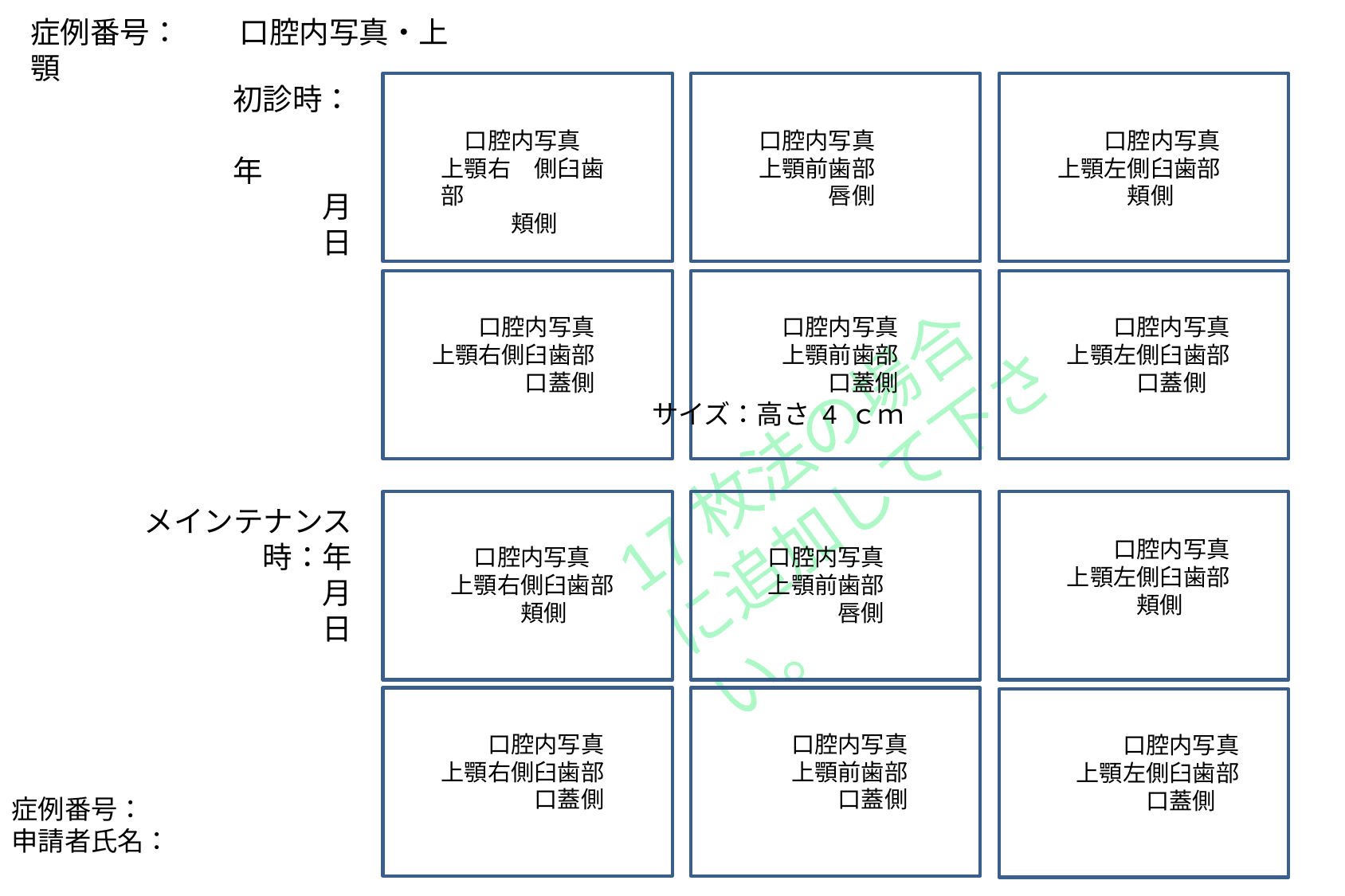

症例番号：　　口腔内写真・上顎

初診時：
　　　　　　年　　　　　　月
日
　口腔内写真
上顎右　側臼歯部
　　　頬側
口腔内写真
上顎前歯部
　　　唇側

　　口腔内写真
上顎左側臼歯部
　　　頬側

　　口腔内写真
上顎右側臼歯部
　　　　口蓋側
　口腔内写真
　上顎前歯部
　　　口蓋側

　　口腔内写真
上顎左側臼歯部
　　　口蓋側

17枚法の場合に追加して下さい。
サイズ：高さ 4 ｃｍ

メインテナンス時：年
　　　月
　　　日
　　口腔内写真
上顎左側臼歯部
　　　頬側

　口腔内写真
上顎右側臼歯部
　　　頬側
口腔内写真
上顎前歯部
　　　唇側

　　口腔内写真
上顎右側臼歯部
　　　　口蓋側
　口腔内写真
　上顎前歯部
　　　口蓋側

　　口腔内写真
上顎左側臼歯部
　　　口蓋側

症例番号：
申請者氏名：